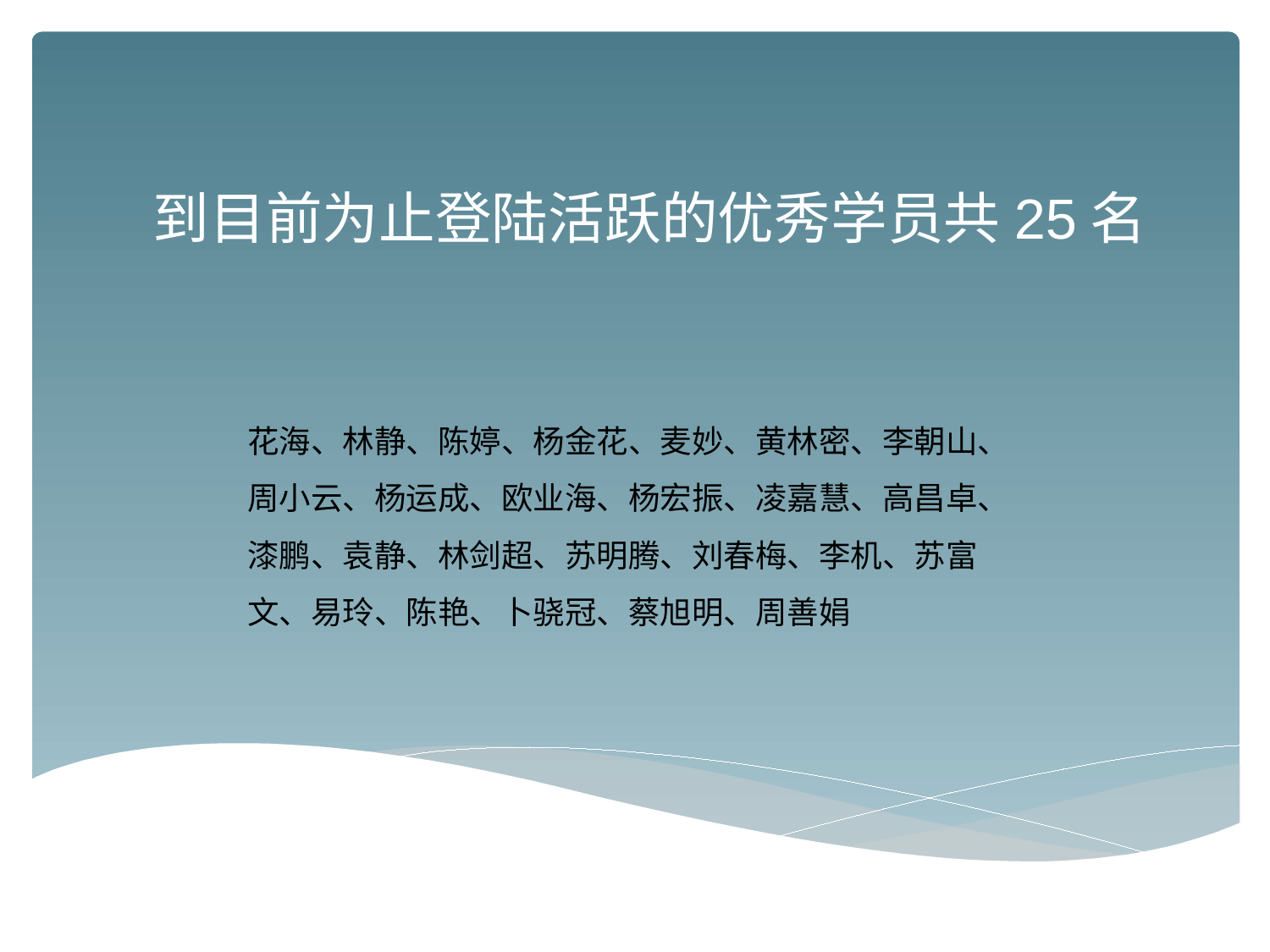

到目前为止登陆活跃的优秀学员共25名
花海、林静、陈婷、杨金花、麦妙、黄林密、李朝山、周小云、杨运成、欧业海、杨宏振、凌嘉慧、高昌卓、漆鹏、袁静、林剑超、苏明腾、刘春梅、李机、苏富文、易玲、陈艳、卜骁冠、蔡旭明、周善娟